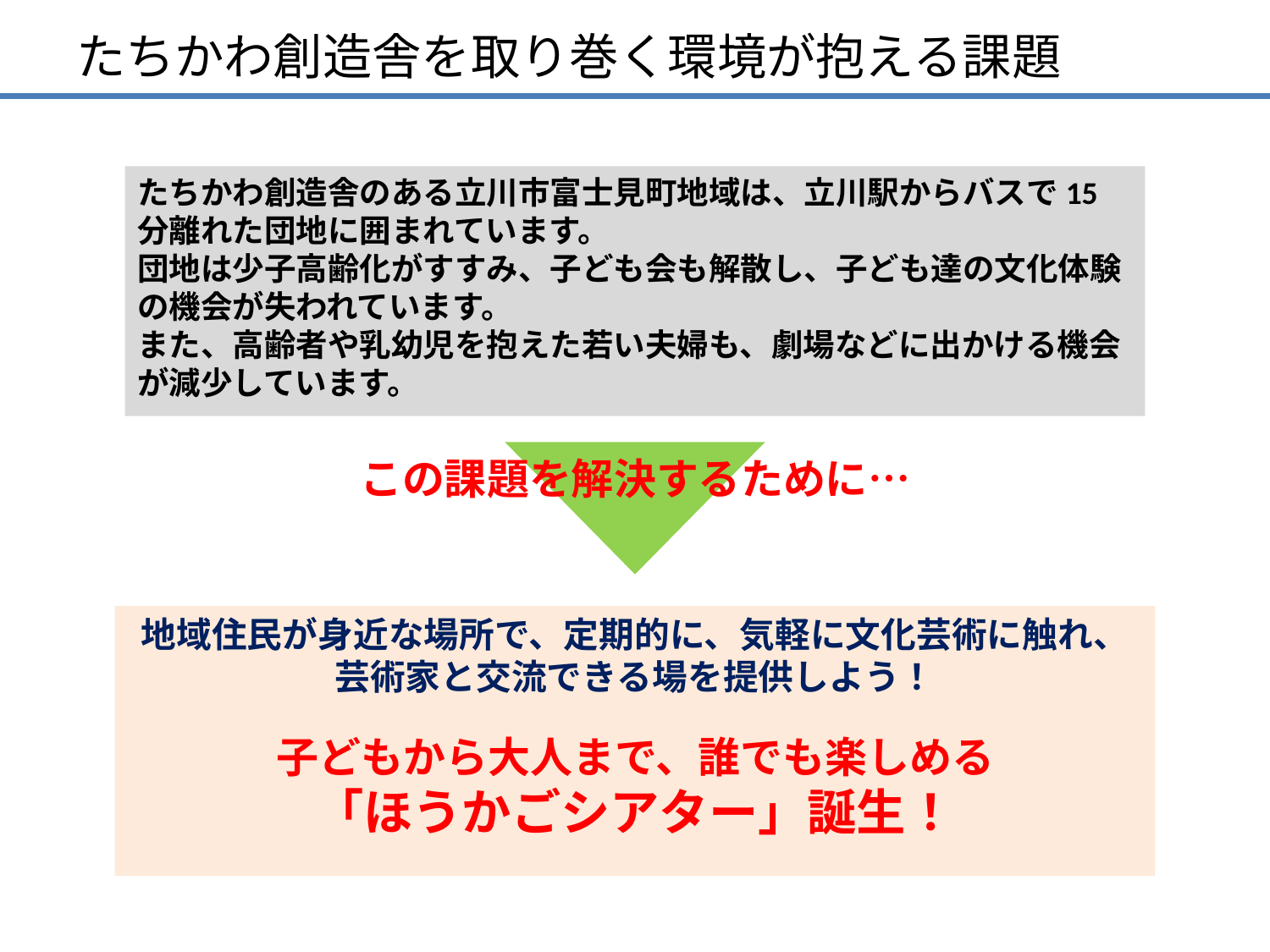

# たちかわ創造舎を取り巻く環境が抱える課題
たちかわ創造舎のある立川市富士見町地域は、立川駅からバスで15分離れた団地に囲まれています。
団地は少子高齢化がすすみ、子ども会も解散し、子ども達の文化体験の機会が失われています。
また、高齢者や乳幼児を抱えた若い夫婦も、劇場などに出かける機会が減少しています。

この課題を解決するために…
地域住民が身近な場所で、定期的に、気軽に文化芸術に触れ、
芸術家と交流できる場を提供しよう！

子どもから大人まで、誰でも楽しめる
「ほうかごシアター」誕生！